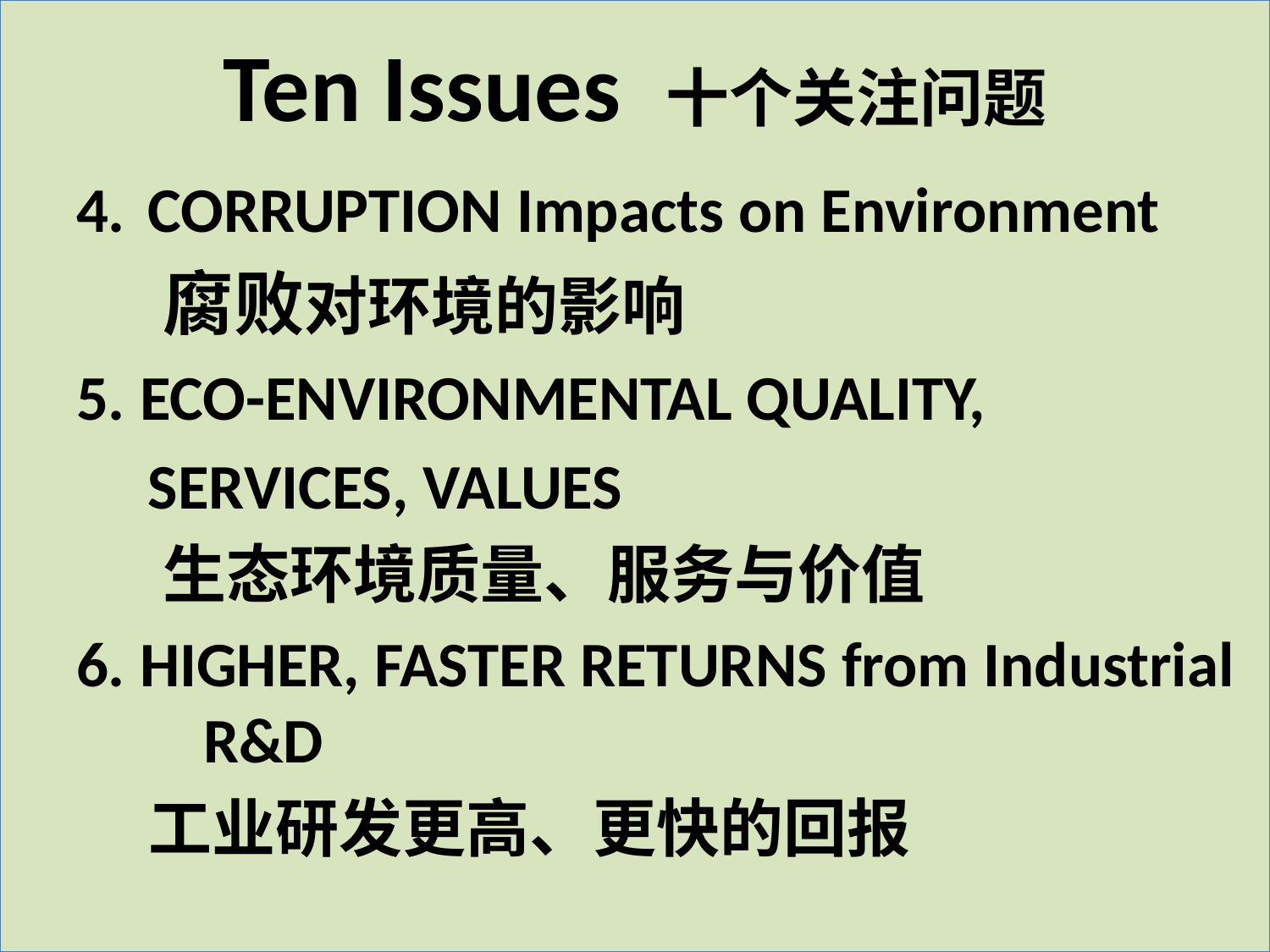

# Ten Issues 十个关注问题
CORRUPTION Impacts on Environment
     腐败对环境的影响
5. ECO-ENVIRONMENTAL QUALITY,
     SERVICES, VALUES
     生态环境质量、服务与价值
6. HIGHER, FASTER RETURNS from Industrial 	R&D
    工业研发更高、更快的回报

14